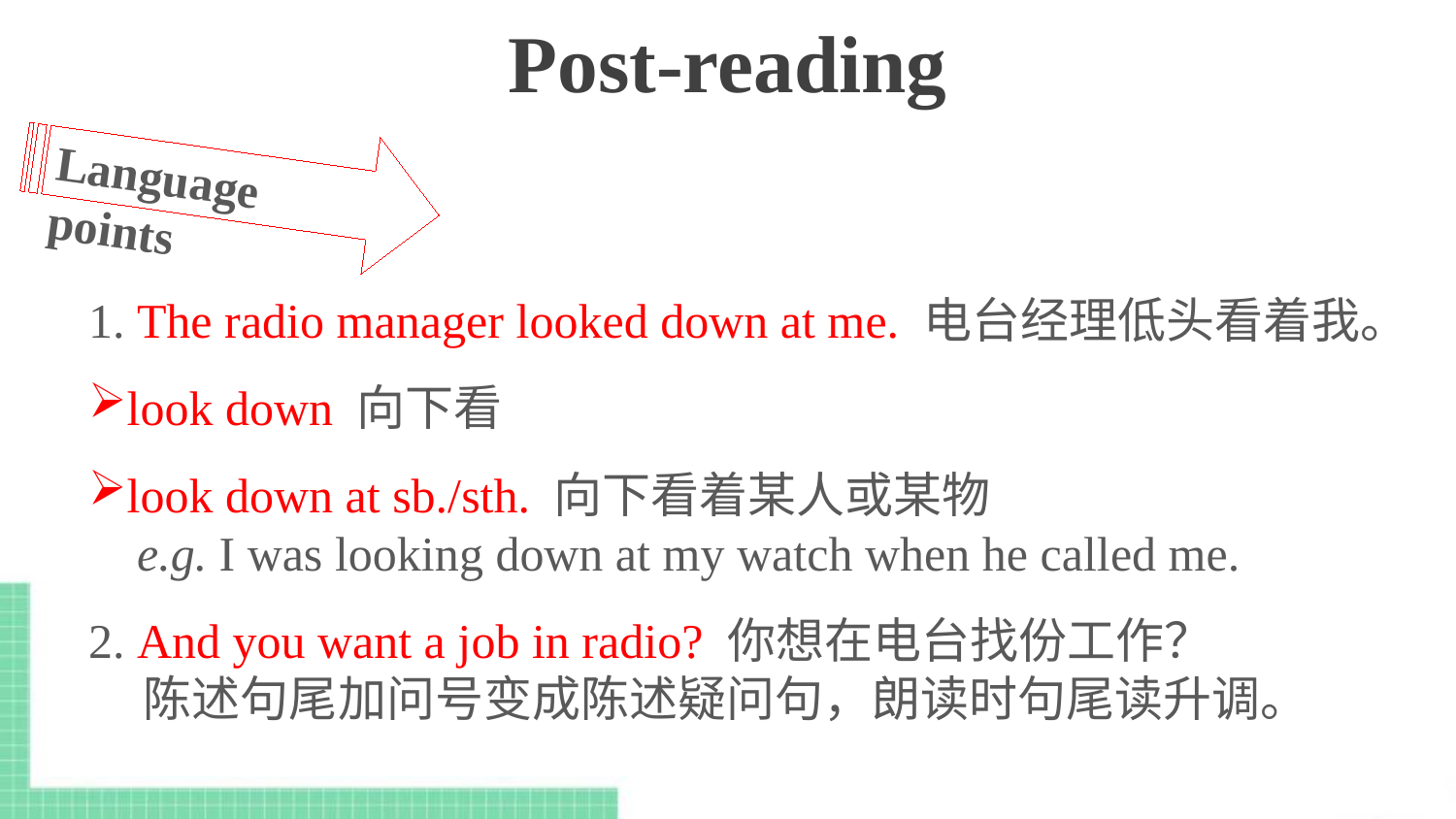

Post-reading
Language points
1. The radio manager looked down at me. 电台经理低头看着我。
look down 向下看
look down at sb./sth. 向下看着某人或某物
    e.g. I was looking down at my watch when he called me.
2. And you want a job in radio? 你想在电台找份工作？
    陈述句尾加问号变成陈述疑问句，朗读时句尾读升调。